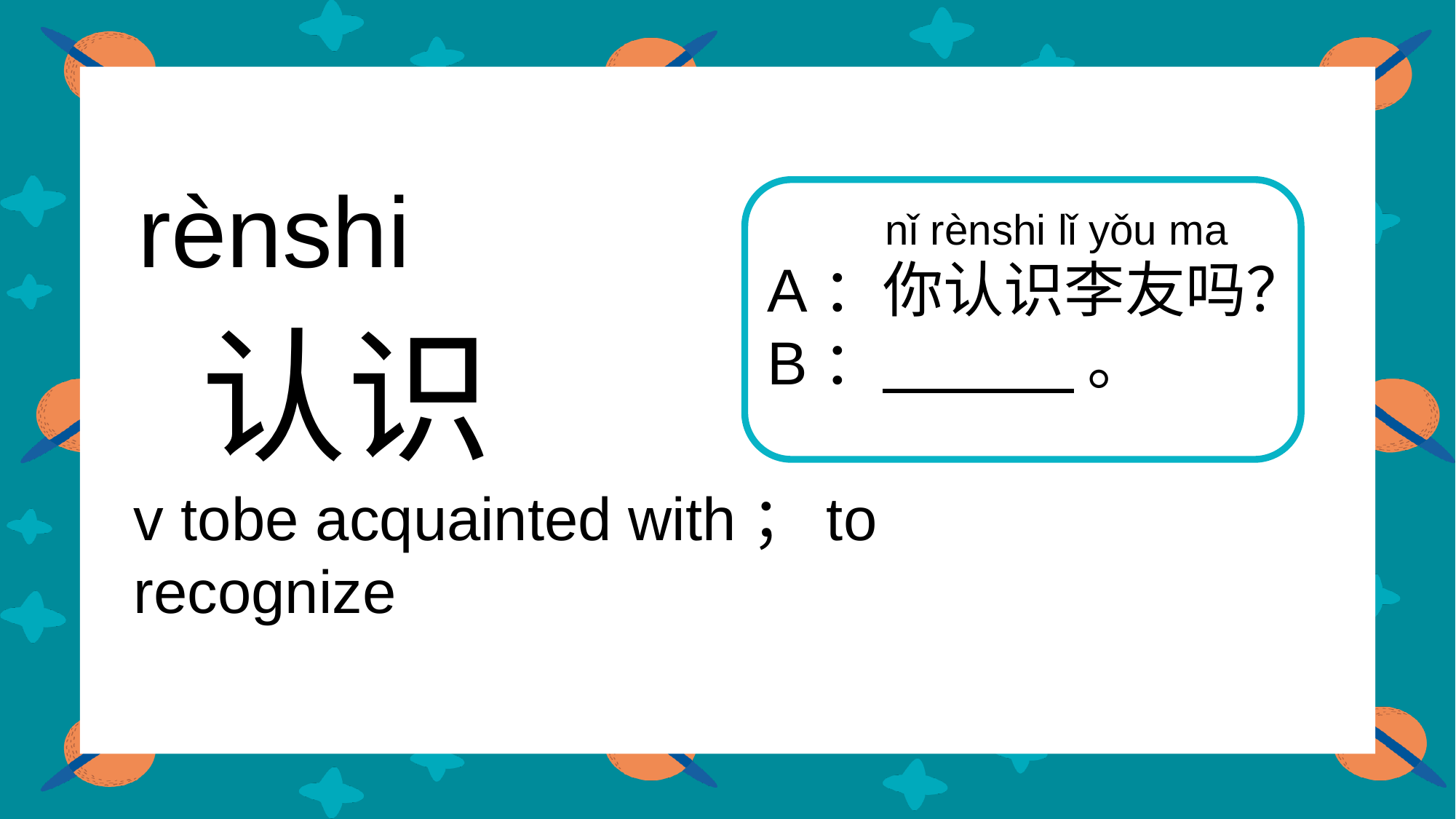

rènshi

nǐ rènshi lǐ yǒu ma
A：你认识李友吗？
B：               。
 认识
v tobe acquainted with；to recognize